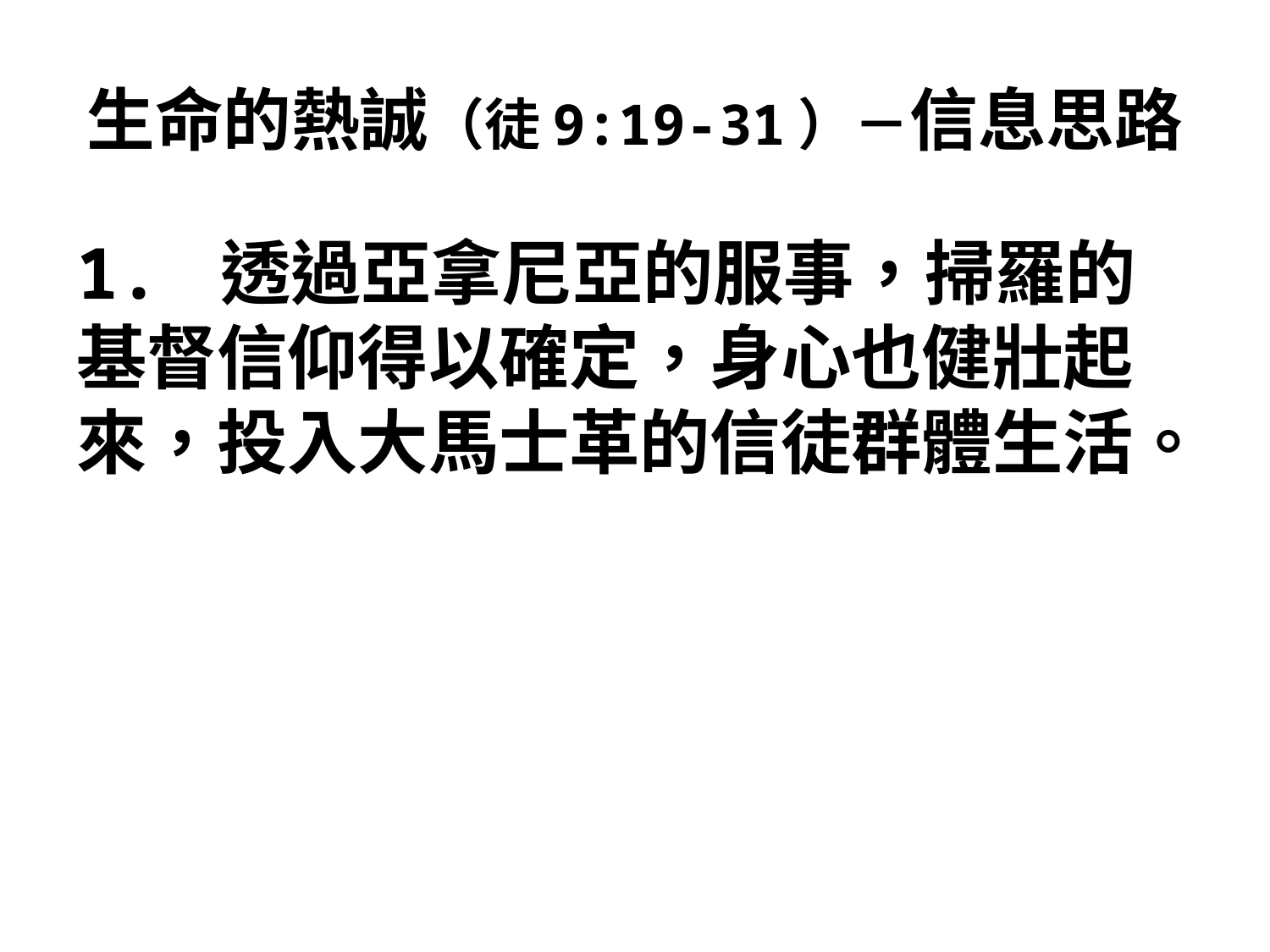

# 生命的熱誠（徒9:19-31）－信息思路
1. 透過亞拿尼亞的服事，掃羅的基督信仰得以確定，身心也健壯起來，投入大馬士革的信徒群體生活。